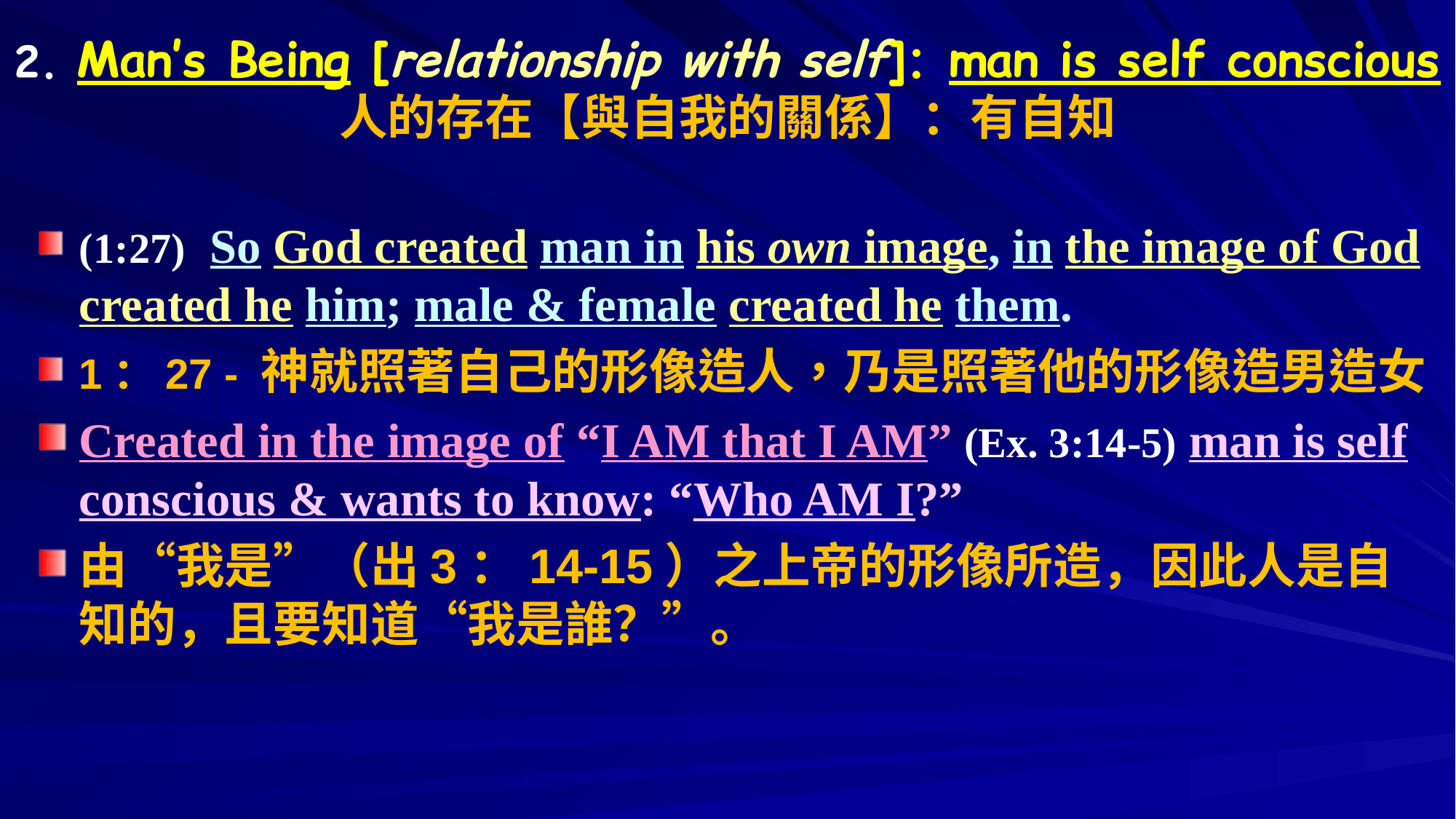

# 2. Man’s Being [relationship with self]: man is self conscious 人的存在【與自我的關係】：有自知
(1:27)  So God created man in his own image, in the image of God created he him; male & female created he them.
1：27 - 神就照著自己的形像造人，乃是照著他的形像造男造女
Created in the image of “I AM that I AM” (Ex. 3:14-5) man is self conscious & wants to know: “Who AM I?”
由“我是”（出3：14-15）之上帝的形像所造，因此人是自知的，且要知道“我是誰？”。